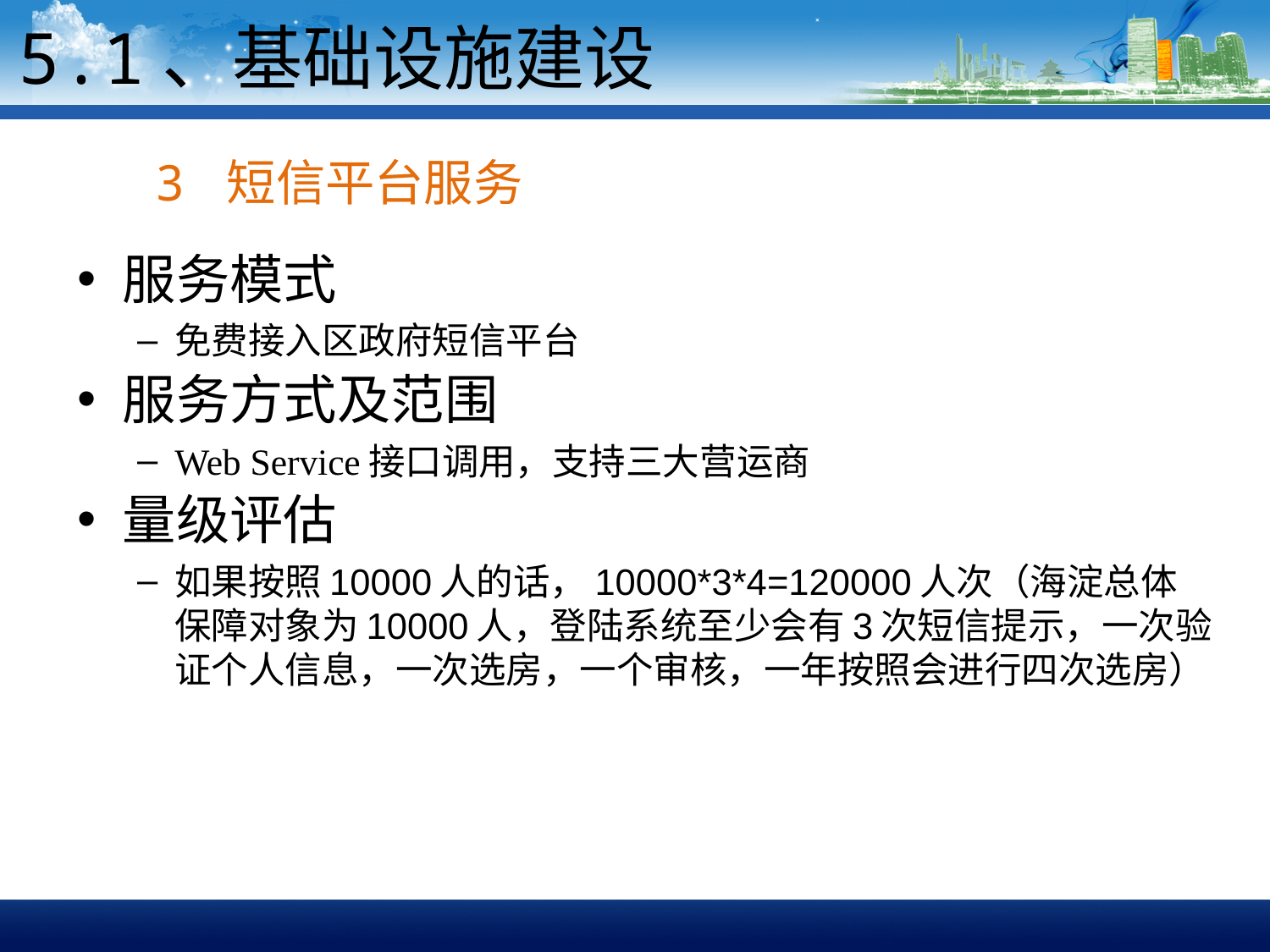

5.1、基础设施建设
3 短信平台服务
服务模式
免费接入区政府短信平台
服务方式及范围
Web Service接口调用，支持三大营运商
量级评估
如果按照10000人的话，10000*3*4=120000人次（海淀总体保障对象为10000人，登陆系统至少会有3次短信提示，一次验证个人信息，一次选房，一个审核，一年按照会进行四次选房）